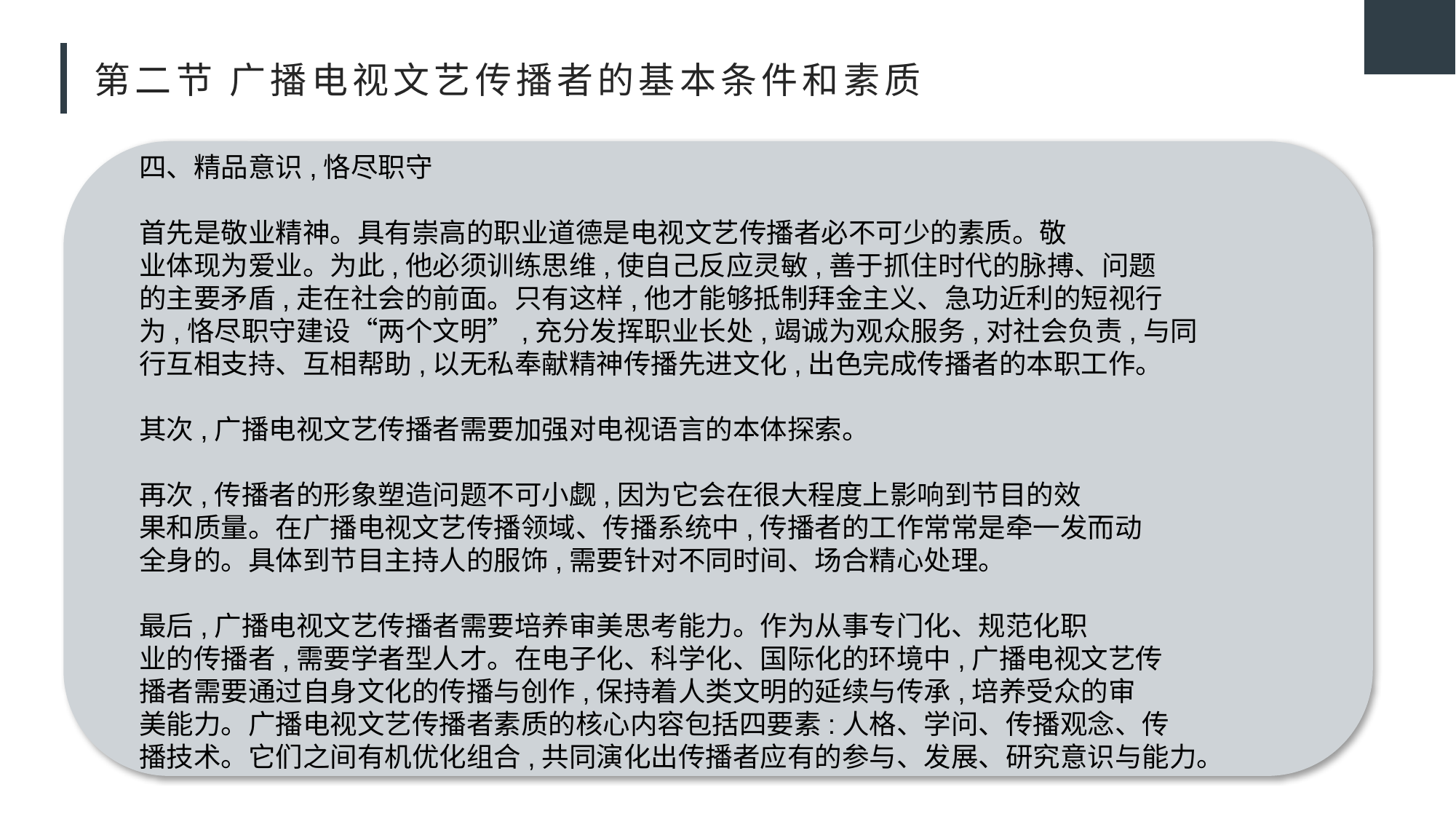

# 第二节 广播电视文艺传播者的基本条件和素质

四、精品意识,恪尽职守

首先是敬业精神。具有崇高的职业道德是电视文艺传播者必不可少的素质。敬
业体现为爱业。为此,他必须训练思维,使自己反应灵敏,善于抓住时代的脉搏、问题
的主要矛盾,走在社会的前面。只有这样,他才能够抵制拜金主义、急功近利的短视行
为,恪尽职守建设“两个文明”,充分发挥职业长处,竭诚为观众服务,对社会负责,与同
行互相支持、互相帮助,以无私奉献精神传播先进文化,出色完成传播者的本职工作。

其次,广播电视文艺传播者需要加强对电视语言的本体探索。

再次,传播者的形象塑造问题不可小觑,因为它会在很大程度上影响到节目的效
果和质量。在广播电视文艺传播领域、传播系统中,传播者的工作常常是牵一发而动
全身的。具体到节目主持人的服饰,需要针对不同时间、场合精心处理。

最后,广播电视文艺传播者需要培养审美思考能力。作为从事专门化、规范化职
业的传播者,需要学者型人才。在电子化、科学化、国际化的环境中,广播电视文艺传
播者需要通过自身文化的传播与创作,保持着人类文明的延续与传承,培养受众的审
美能力。广播电视文艺传播者素质的核心内容包括四要素:人格、学问、传播观念、传
播技术。它们之间有机优化组合,共同演化出传播者应有的参与、发展、研究意识与能力。